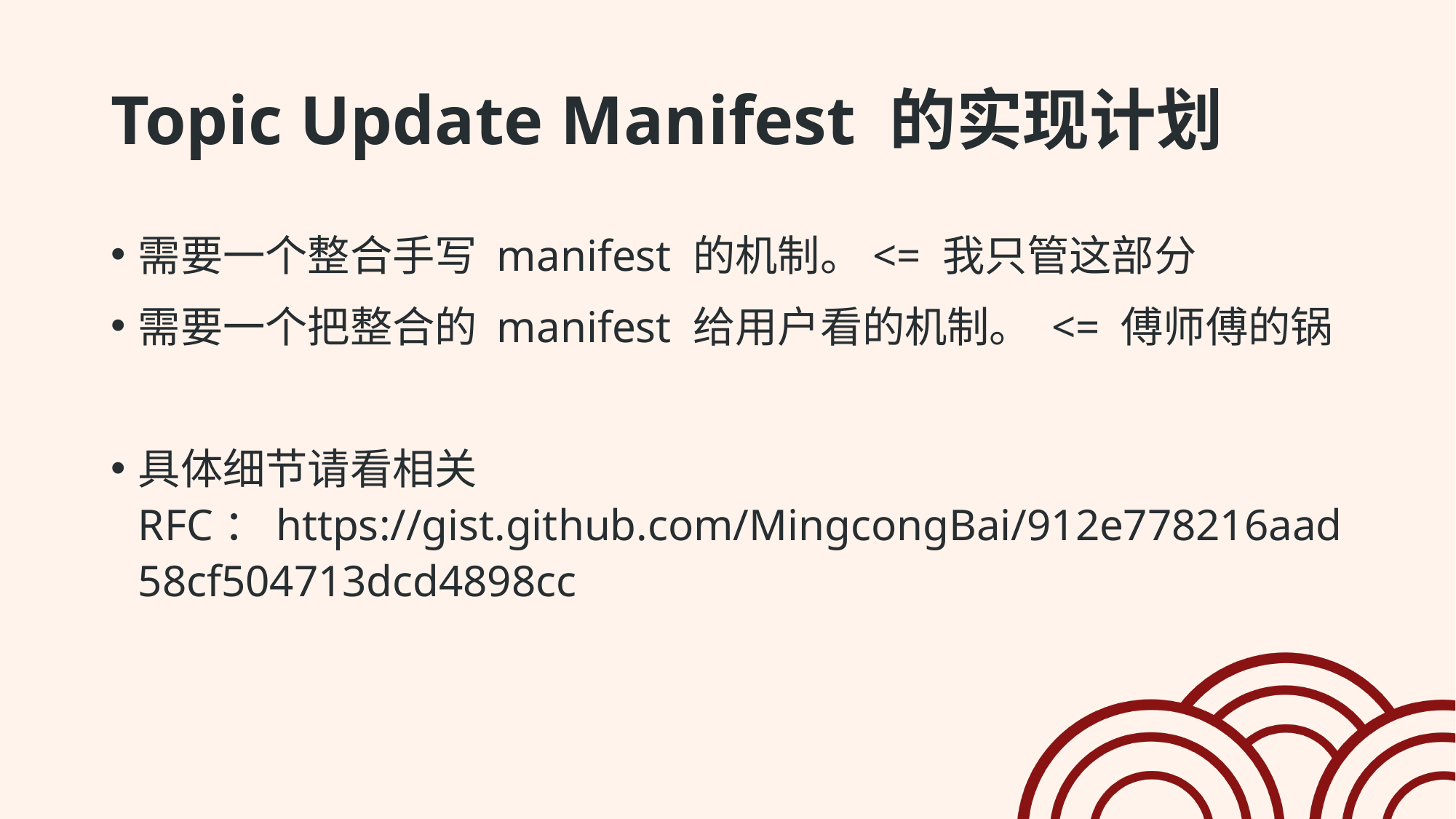

# Topic Update Manifest 的实现计划
需要一个整合手写 manifest 的机制。<= 我只管这部分
需要一个把整合的 manifest 给用户看的机制。 <= 傅师傅的锅

具体细节请看相关 RFC：https://gist.github.com/MingcongBai/912e778216aad58cf504713dcd4898cc